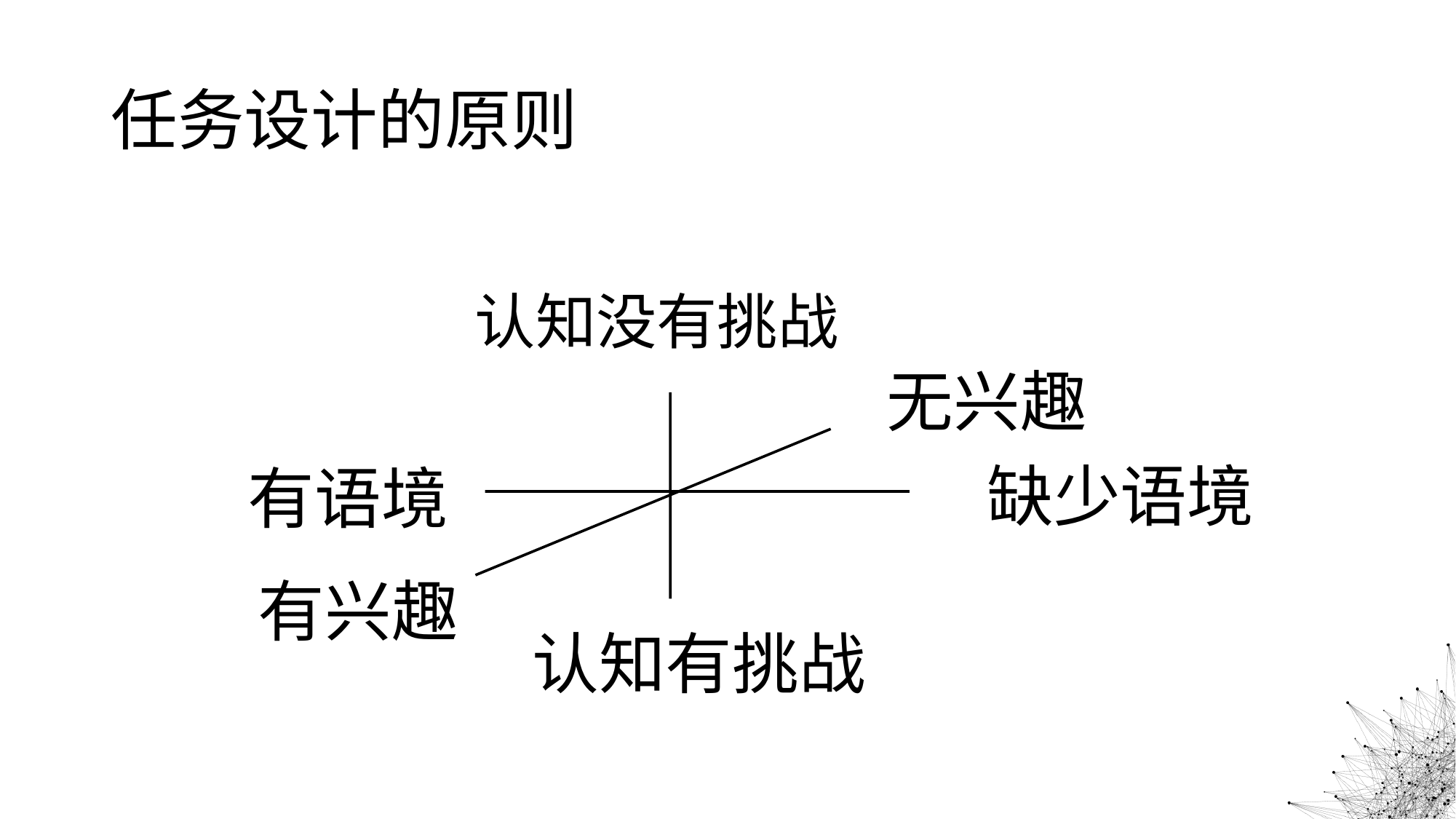

41
# 任务设计的原则
认知没有挑战
无兴趣

缺少语境
有语境

有兴趣
认知有挑战